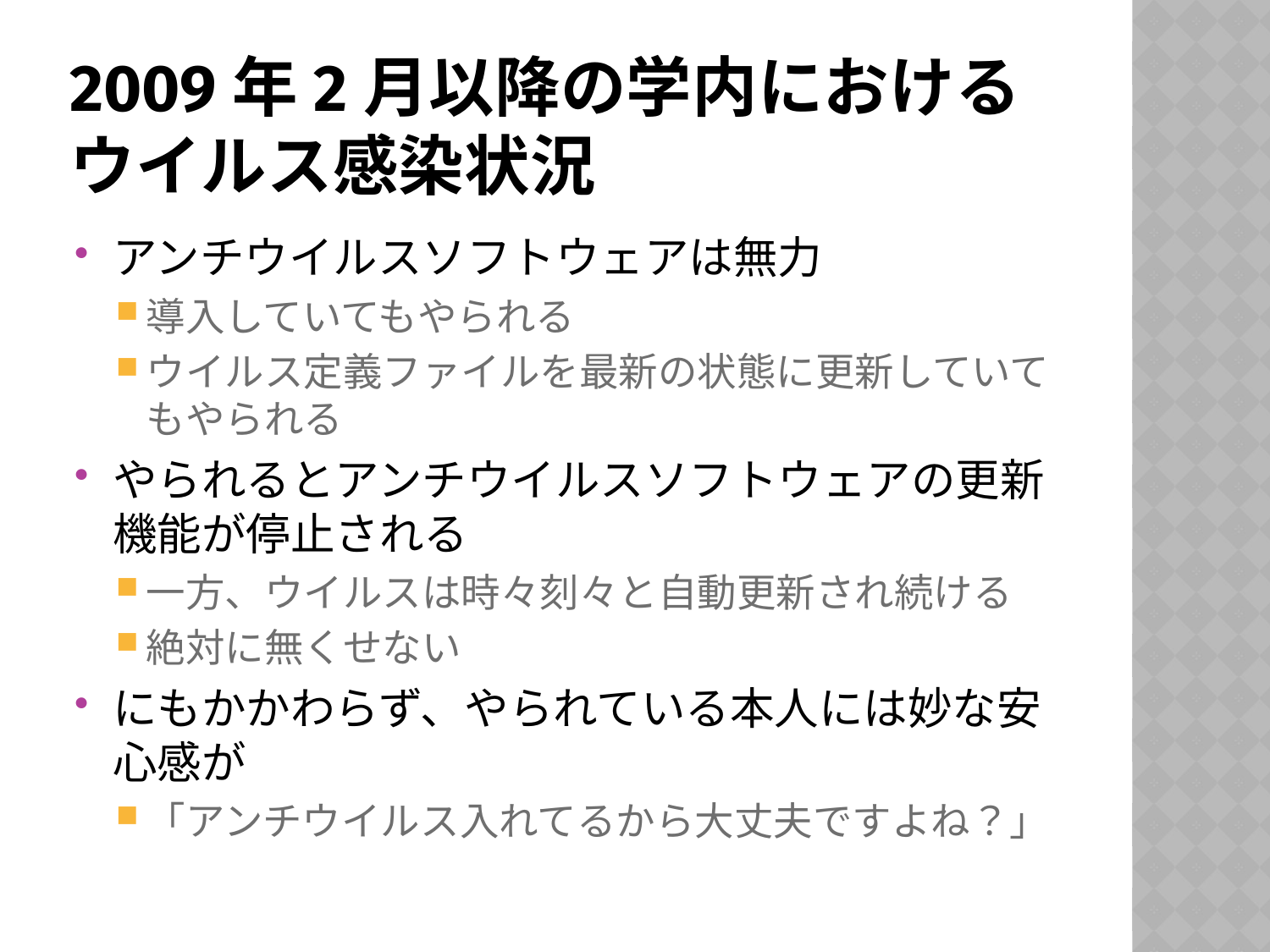

# 2009年2月以降の学内における ウイルス感染状況
アンチウイルスソフトウェアは無力
導入していてもやられる
ウイルス定義ファイルを最新の状態に更新していてもやられる
やられるとアンチウイルスソフトウェアの更新機能が停止される
一方、ウイルスは時々刻々と自動更新され続ける
絶対に無くせない
にもかかわらず、やられている本人には妙な安心感が
「アンチウイルス入れてるから大丈夫ですよね？」